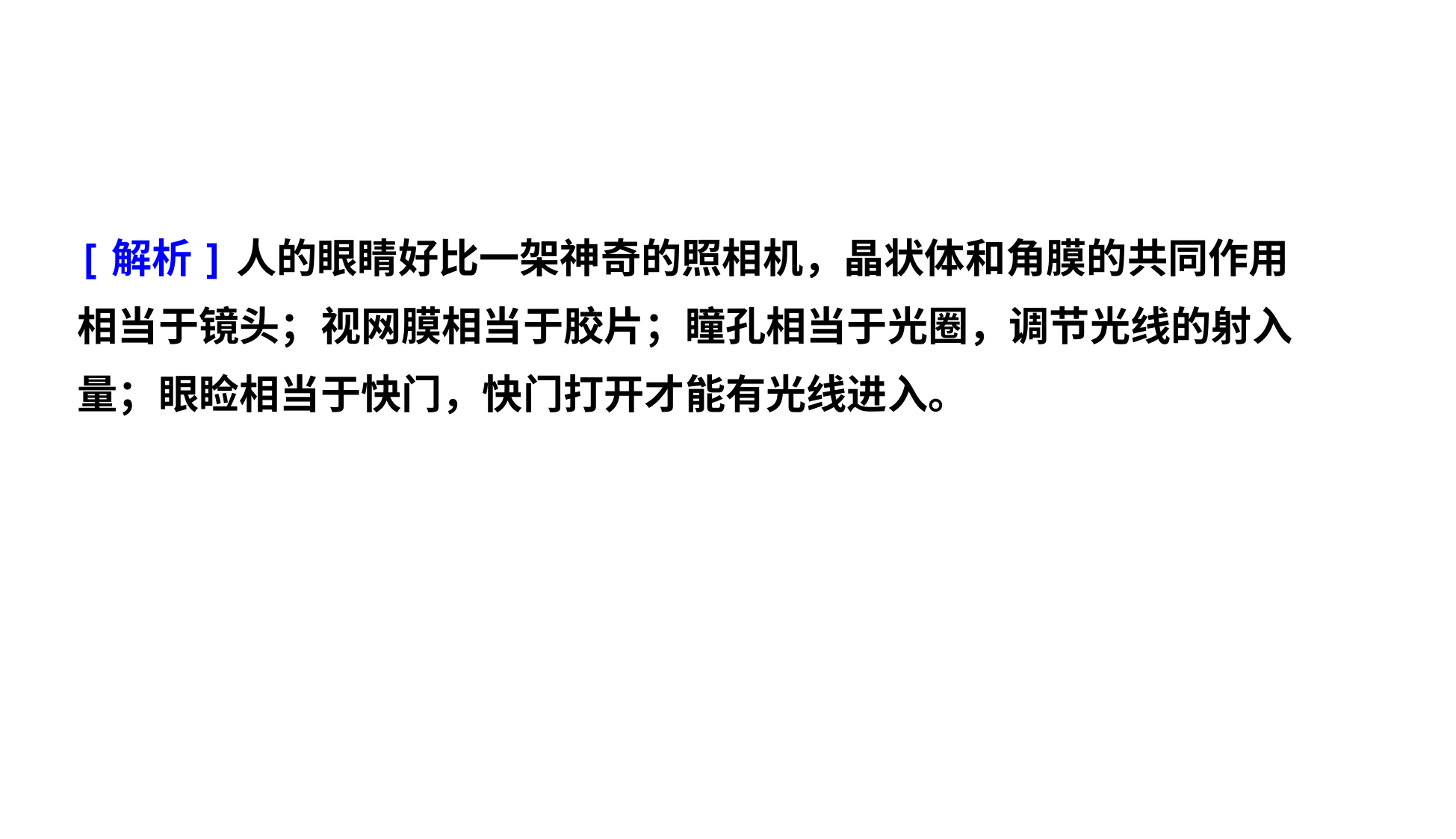

[解析]人的眼睛好比一架神奇的照相机，晶状体和角膜的共同作用相当于镜头；视网膜相当于胶片；瞳孔相当于光圈，调节光线的射入量；眼睑相当于快门，快门打开才能有光线进入。